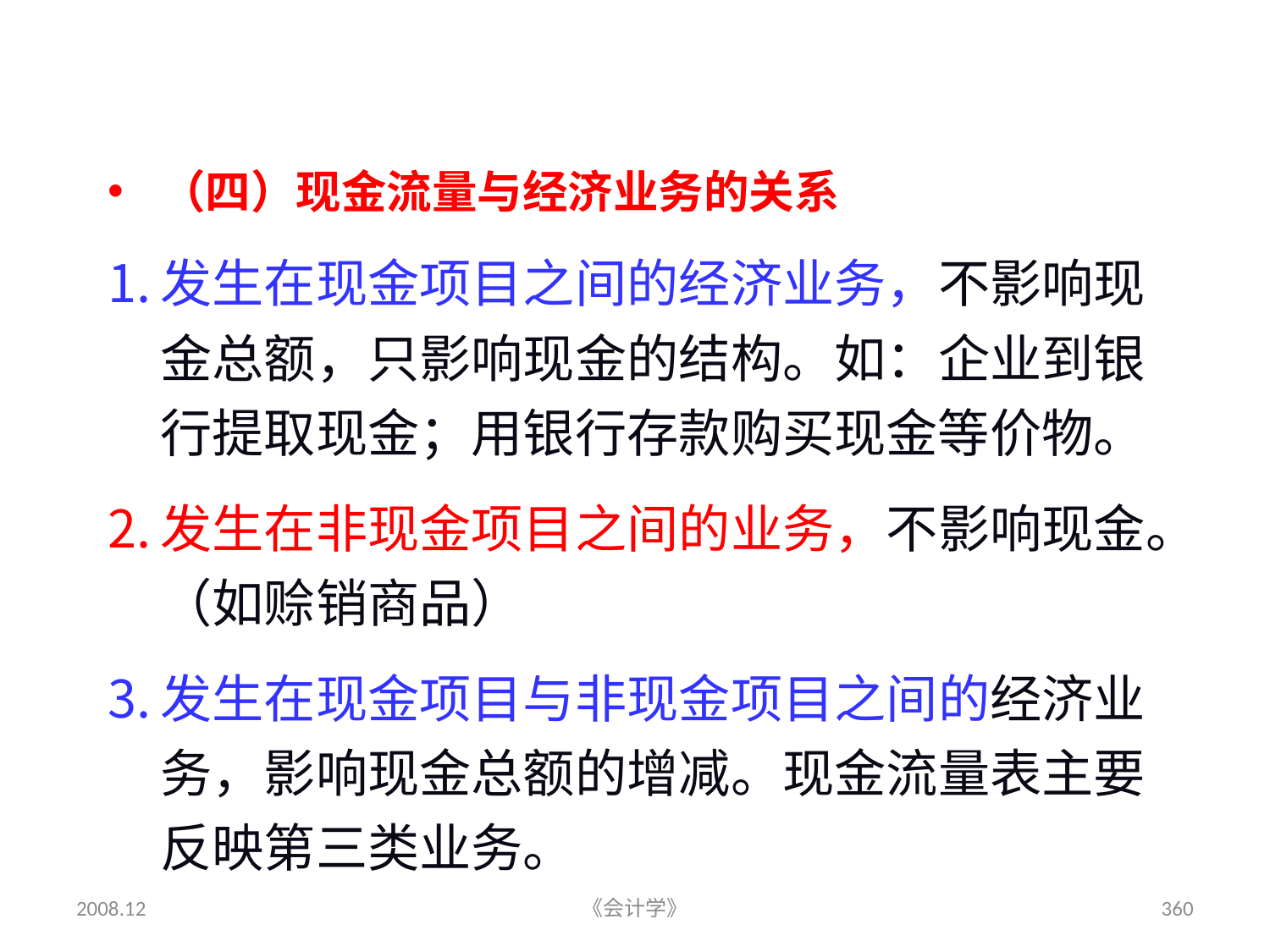

#
（四）现金流量与经济业务的关系
发生在现金项目之间的经济业务，不影响现金总额，只影响现金的结构。如：企业到银行提取现金；用银行存款购买现金等价物。
发生在非现金项目之间的业务，不影响现金。（如赊销商品）
发生在现金项目与非现金项目之间的经济业务，影响现金总额的增减。现金流量表主要反映第三类业务。
2008.12
《会计学》
360